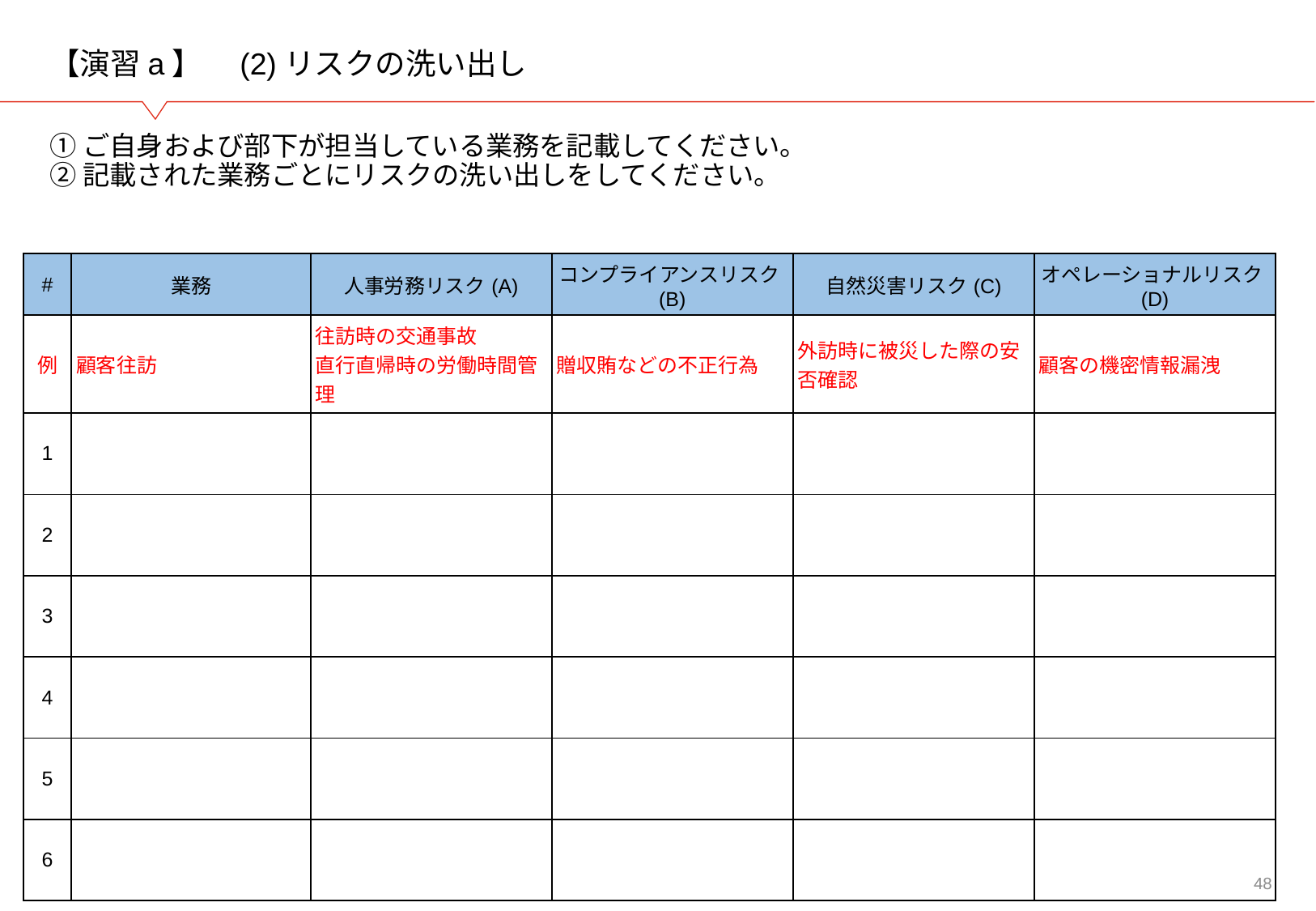

# 【演習a】　(2)リスクの洗い出し
①ご自身および部下が担当している業務を記載してください。
②記載された業務ごとにリスクの洗い出しをしてください。
| # | 業務 | 人事労務リスク(A) | コンプライアンスリスク(B) | 自然災害リスク(C) | オペレーショナルリスク(D) |
| --- | --- | --- | --- | --- | --- |
| 例 | 顧客往訪 | 往訪時の交通事故 直行直帰時の労働時間管理 | 贈収賄などの不正行為 | 外訪時に被災した際の安否確認 | 顧客の機密情報漏洩 |
| 1 |  |  |  |  |  |
| 2 |  |  |  |  |  |
| 3 |  |  |  |  |  |
| 4 |  |  |  |  |  |
| 5 |  |  |  |  |  |
| 6 |  |  |  |  |  |